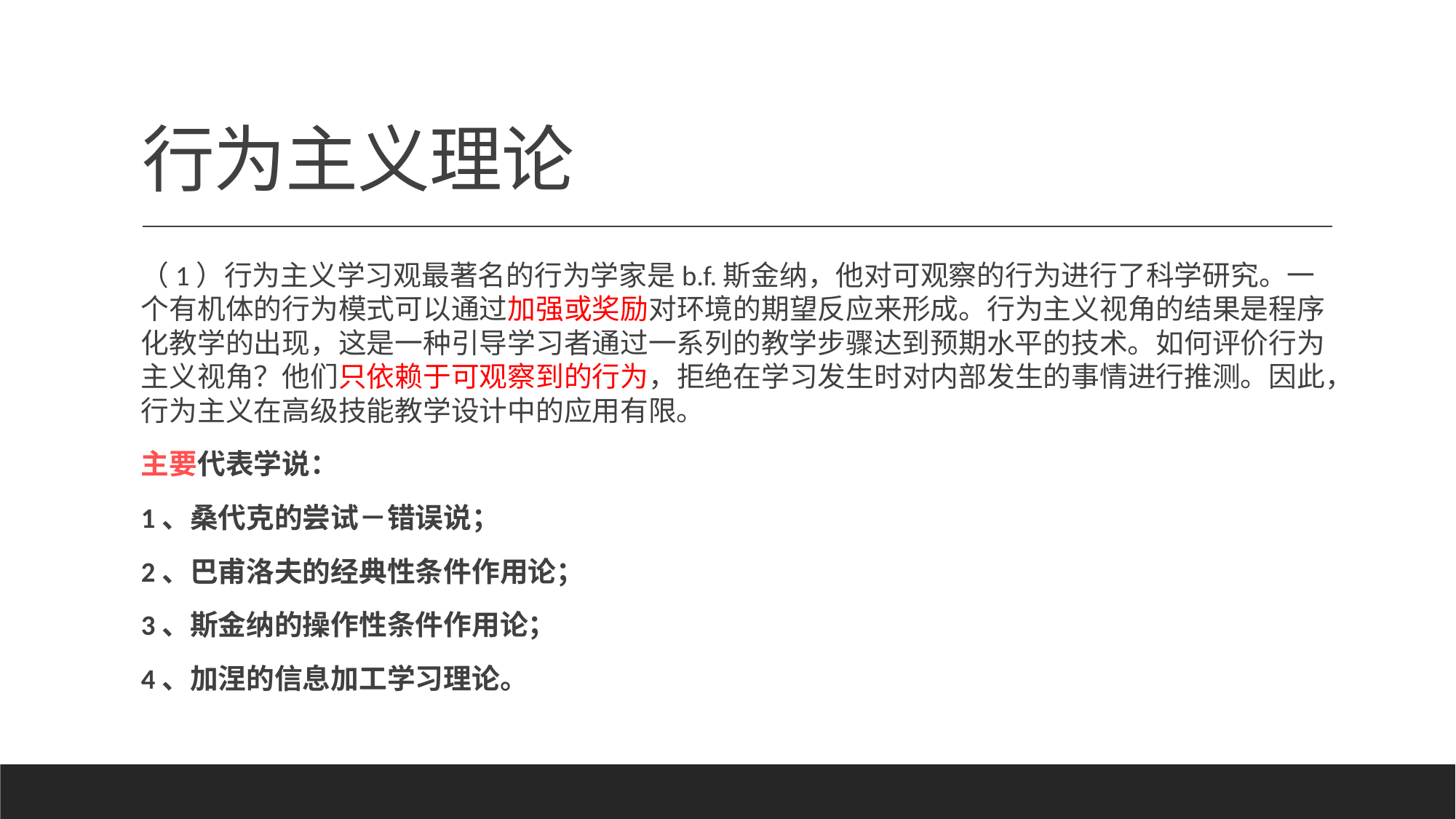

# 行为主义理论
（1）行为主义学习观最著名的行为学家是b.f.斯金纳，他对可观察的行为进行了科学研究。一个有机体的行为模式可以通过加强或奖励对环境的期望反应来形成。行为主义视角的结果是程序化教学的出现，这是一种引导学习者通过一系列的教学步骤达到预期水平的技术。如何评价行为主义视角？他们只依赖于可观察到的行为，拒绝在学习发生时对内部发生的事情进行推测。因此，行为主义在高级技能教学设计中的应用有限。
主要代表学说：
1、桑代克的尝试－错误说；
2、巴甫洛夫的经典性条件作用论；
3、斯金纳的操作性条件作用论；
4、加涅的信息加工学习理论。